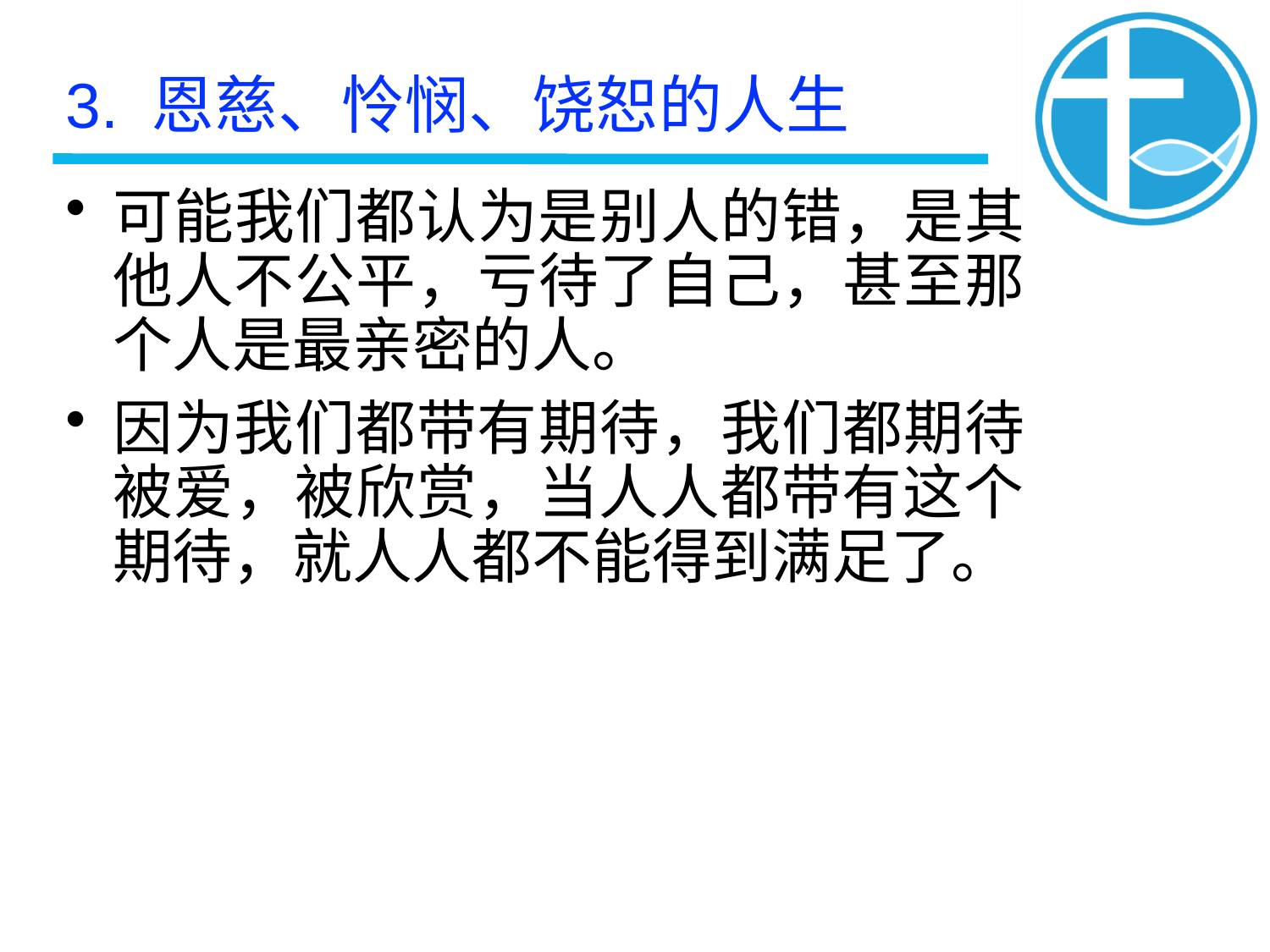

3. 恩慈、怜悯、饶恕的人生
可能我们都认为是别人的错，是其他人不公平，亏待了自己，甚至那个人是最亲密的人。
因为我们都带有期待，我们都期待被爱，被欣赏，当人人都带有这个期待，就人人都不能得到满足了。